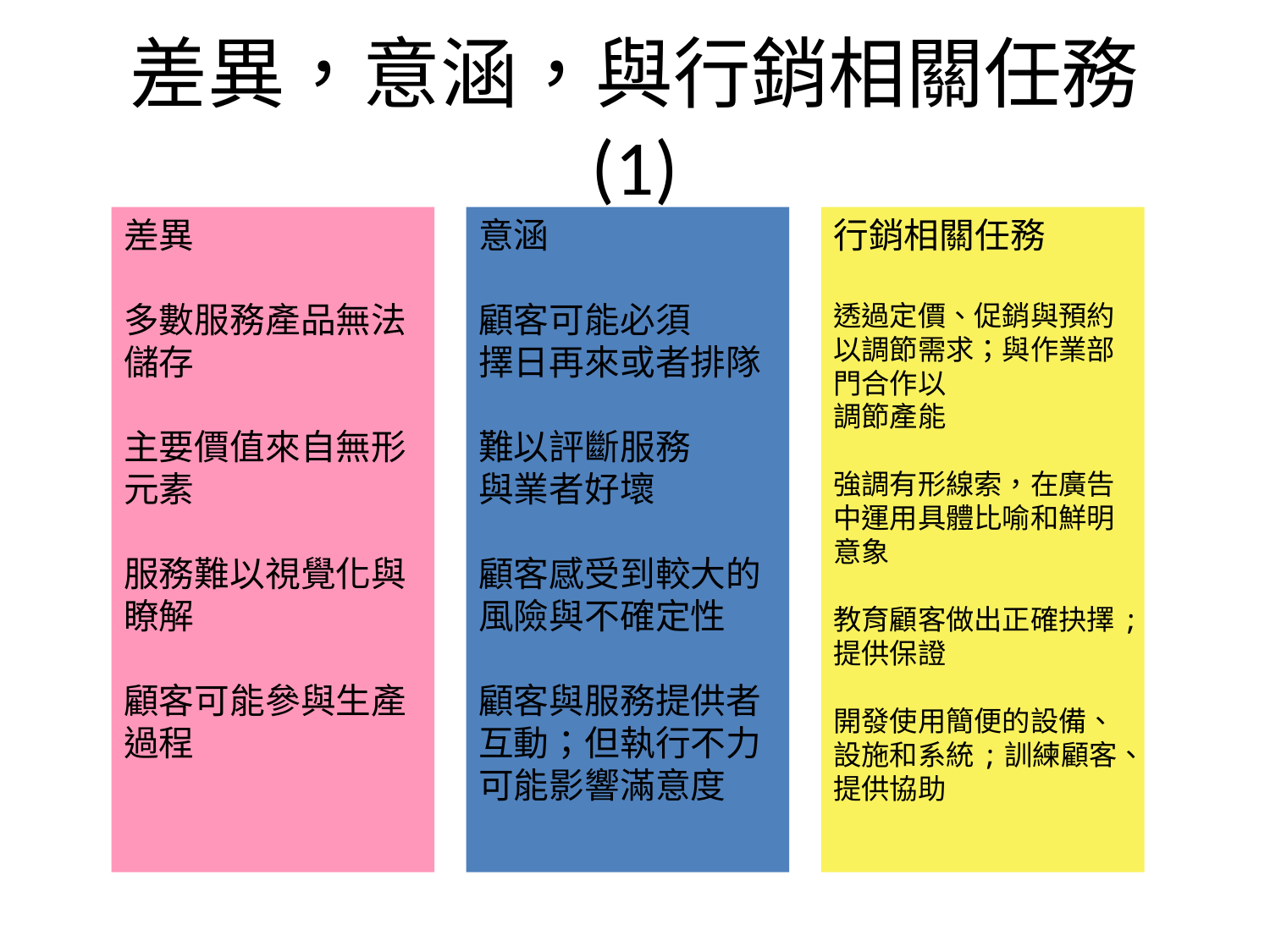

# 差異，意涵，與行銷相關任務 (1)
差異

多數服務產品無法儲存

主要價值來自無形元素

服務難以視覺化與瞭解

顧客可能參與生產過程
意涵

顧客可能必須
擇日再來或者排隊

難以評斷服務
與業者好壞

顧客感受到較大的
風險與不確定性

顧客與服務提供者
互動；但執行不力可能影響滿意度

行銷相關任務

透過定價、促銷與預約以調節需求；與作業部門合作以
調節產能

強調有形線索，在廣告中運用具體比喻和鮮明意象

教育顧客做出正確抉擇;提供保證

開發使用簡便的設備、設施和系統;訓練顧客、提供協助